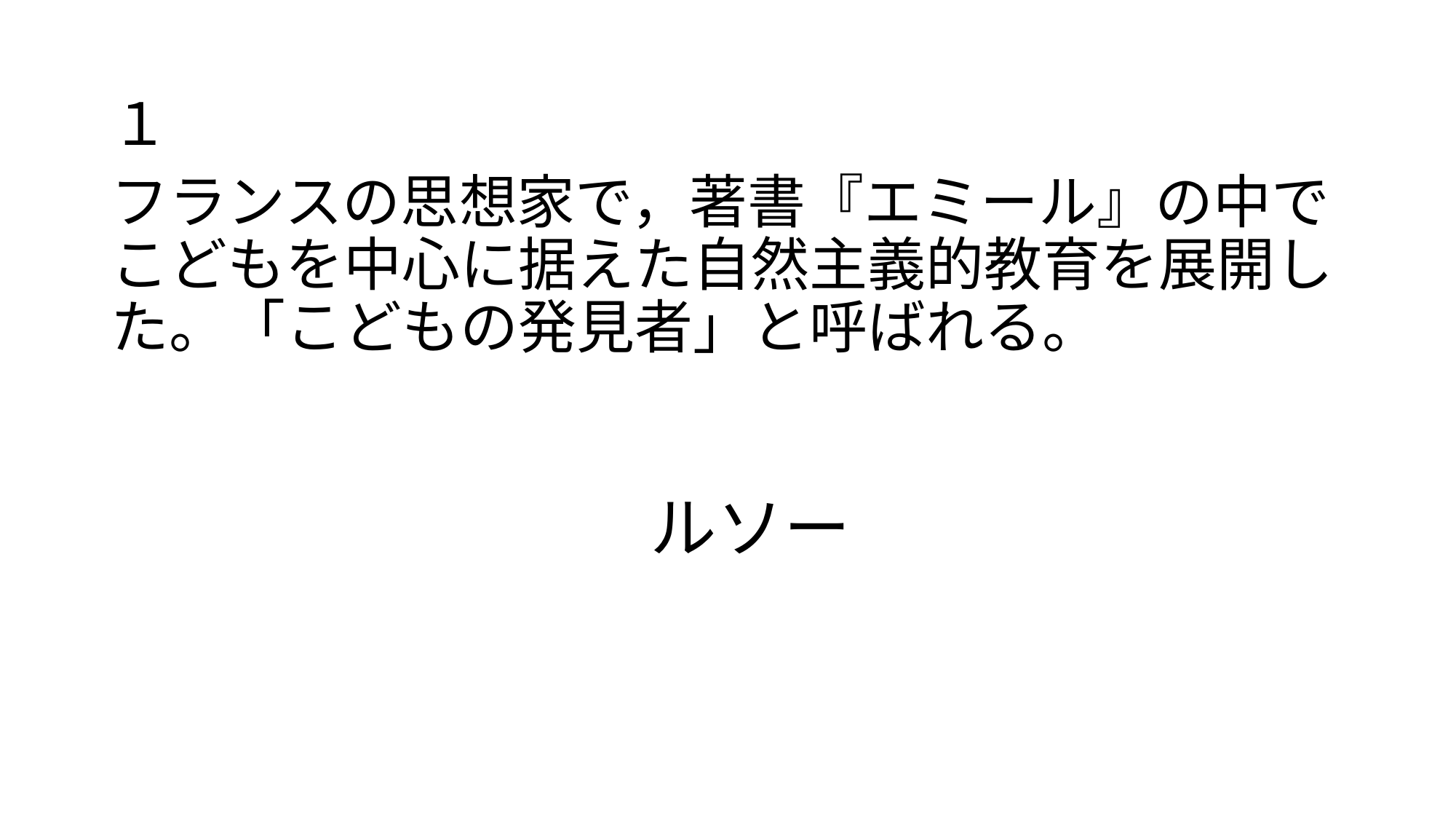

１
フランスの思想家で，著書『エミール』の中でこどもを中心に据えた自然主義的教育を展開した。「こどもの発見者」と呼ばれる。
# ルソー